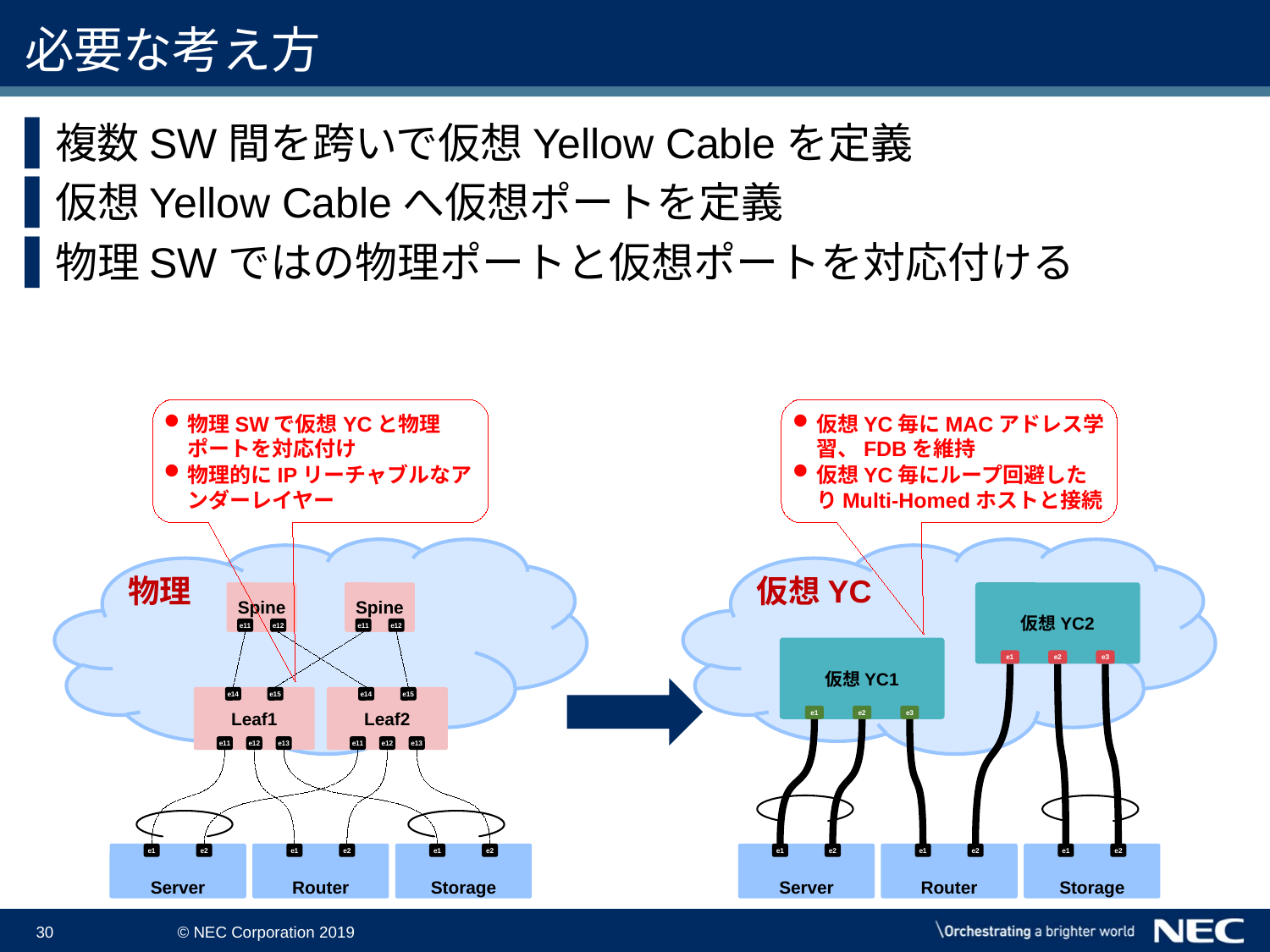

# 必要な考え方
複数SW間を跨いで仮想Yellow Cableを定義
仮想Yellow Cableへ仮想ポートを定義
物理SWではの物理ポートと仮想ポートを対応付ける
物理SWで仮想YCと物理ポートを対応付け
物理的にIPリーチャブルなアンダーレイヤー
仮想YC毎にMACアドレス学習、FDBを維持
仮想YC毎にループ回避したりMulti-Homedホストと接続
物理
Spine
e11
e12
Spine
e11
e12
Leaf1
e14
e15
e11
e12
e13
Leaf2
e14
e15
e11
e12
e13
e1
e2
Server
e1
e2
Router
e1
e2
Storage
仮想YC
仮想YC2
e1
e2
e3
仮想YC1
e1
e2
e3

e1
e2
Server
e1
e2
Router
e1
e2
Storage